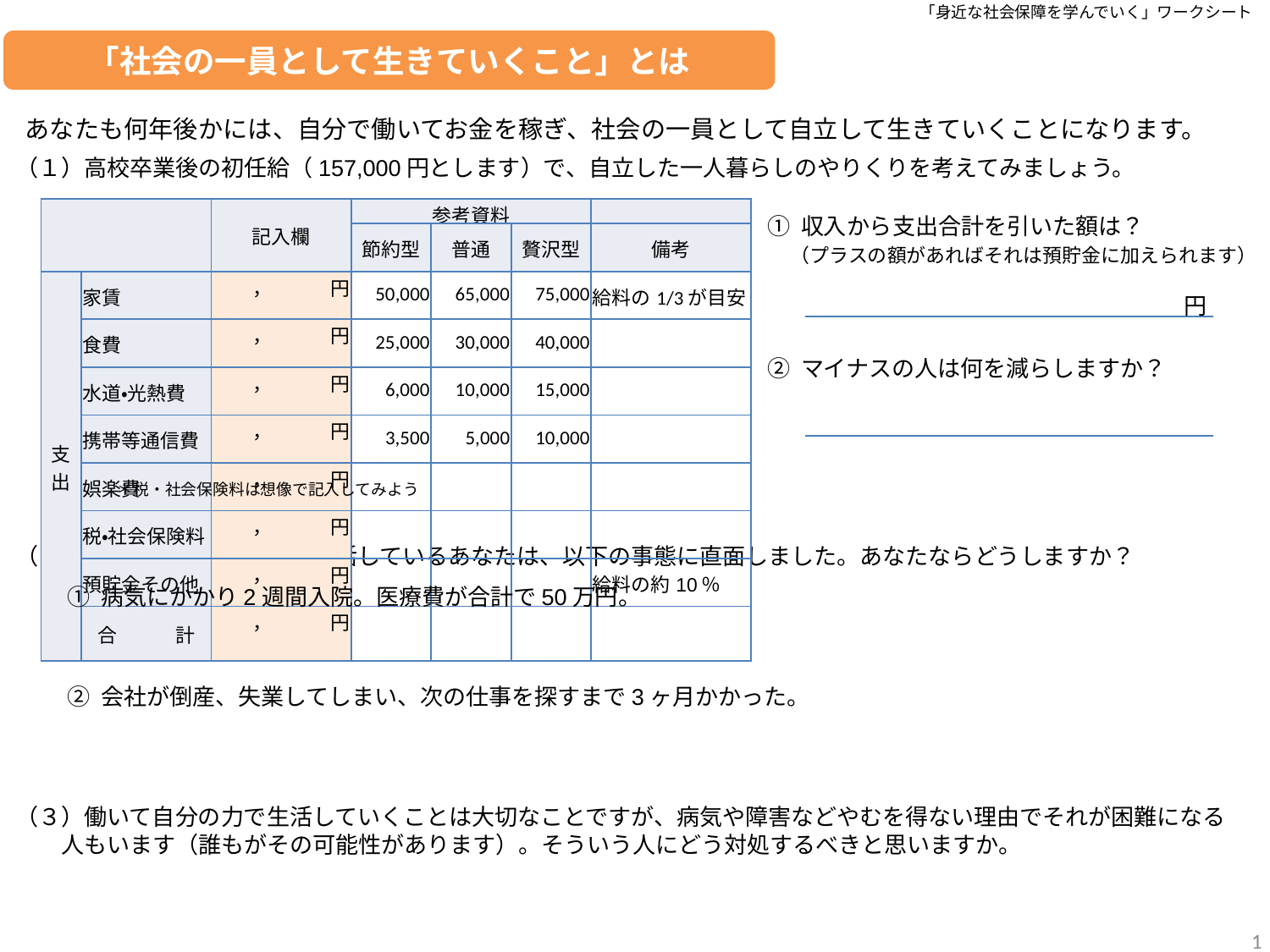

「身近な社会保障を学んでいく」ワークシート

「社会の一員として生きていくこと」とは
あなたも何年後かには、自分で働いてお金を稼ぎ、社会の一員として自立して生きていくことになります。
（１）高校卒業後の初任給（157,000円とします）で、自立した一人暮らしのやりくりを考えてみましょう。
|  |  | 記入欄 | 参考資料 |  |  |  |
| --- | --- | --- | --- | --- | --- | --- |
|  |  |  | 節約型 | 普通 | 贅沢型 | 備考 |
| 支 出 | 家賃 | ，　　　円 | 50,000 | 65,000 | 75,000 | 給料の1/3が目安 |
|  | 食費 | ，　　　円 | 25,000 | 30,000 | 40,000 |  |
|  | 水道・光熱費 | ，　　　円 | 6,000 | 10,000 | 15,000 |  |
|  | 携帯等通信費 | ，　　　円 | 3,500 | 5,000 | 10,000 |  |
|  | 娯楽費 | ，　　　円 |  |  |  |  |
|  | 税・社会保険料 | ，　　　円 |  |  |  |  |
|  | 預貯金その他 | ，　　　円 |  |  |  | 給料の約10％ |
|  | 合　　　計 | ，　　　円 |  |  |  |  |
① 収入から支出合計を引いた額は？
　（プラスの額があればそれは預貯金に加えられます）
円
② マイナスの人は何を減らしますか？
＊税・社会保険料は想像で記入してみよう
（２）頑張ってやりくりして生活しているあなたは、以下の事態に直面しました。あなたならどうしますか？
① 病気にかかり2週間入院。医療費が合計で50万円。
② 会社が倒産、失業してしまい、次の仕事を探すまで3ヶ月かかった。
（３）働いて自分の力で生活していくことは大切なことですが、病気や障害などやむを得ない理由でそれが困難になる
　　人もいます（誰もがその可能性があります）。そういう人にどう対処するべきと思いますか。
1